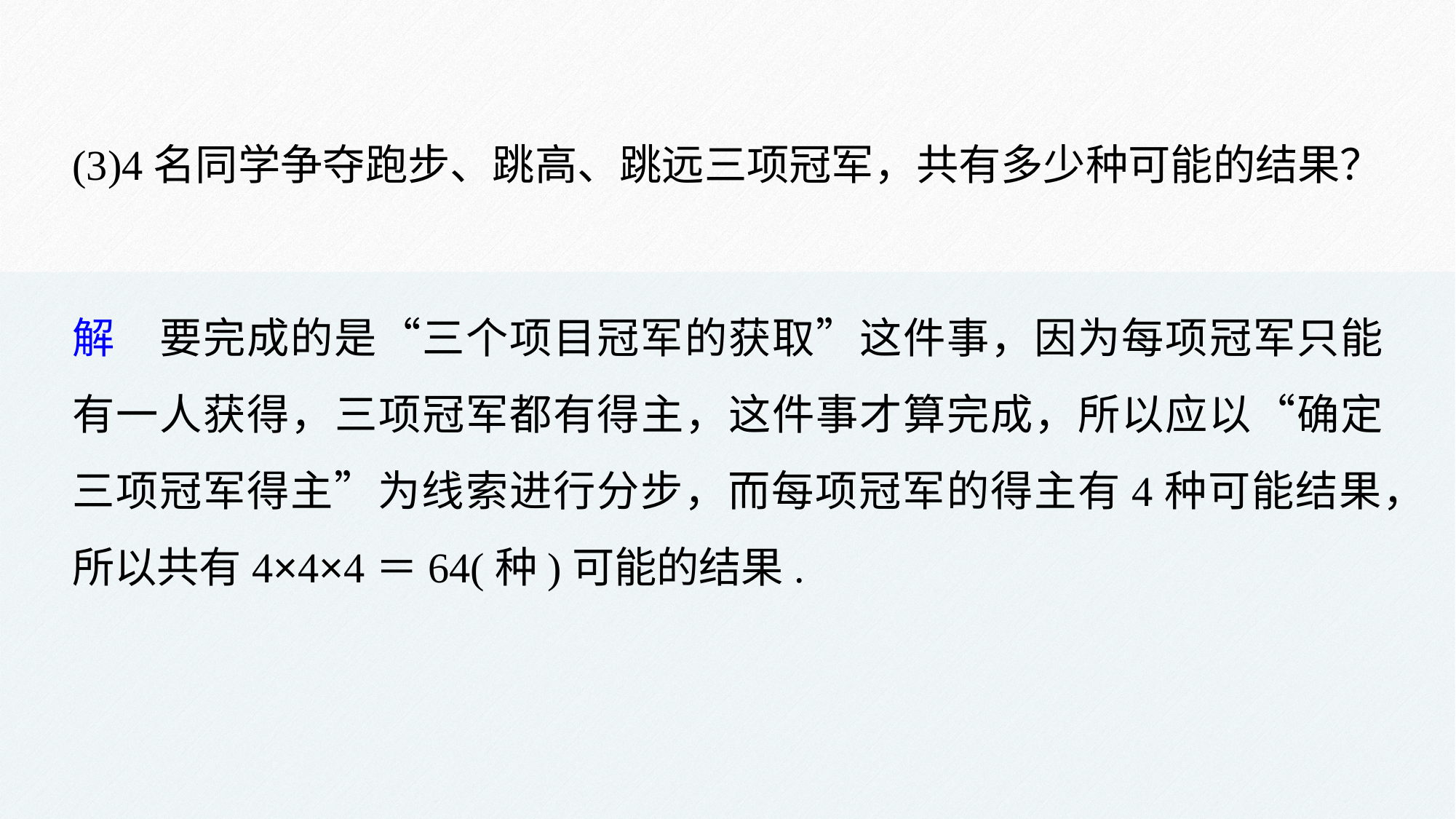

(3)4名同学争夺跑步、跳高、跳远三项冠军，共有多少种可能的结果？
解　要完成的是“三个项目冠军的获取”这件事，因为每项冠军只能有一人获得，三项冠军都有得主，这件事才算完成，所以应以“确定三项冠军得主”为线索进行分步，而每项冠军的得主有4种可能结果，所以共有4×4×4＝64(种)可能的结果.